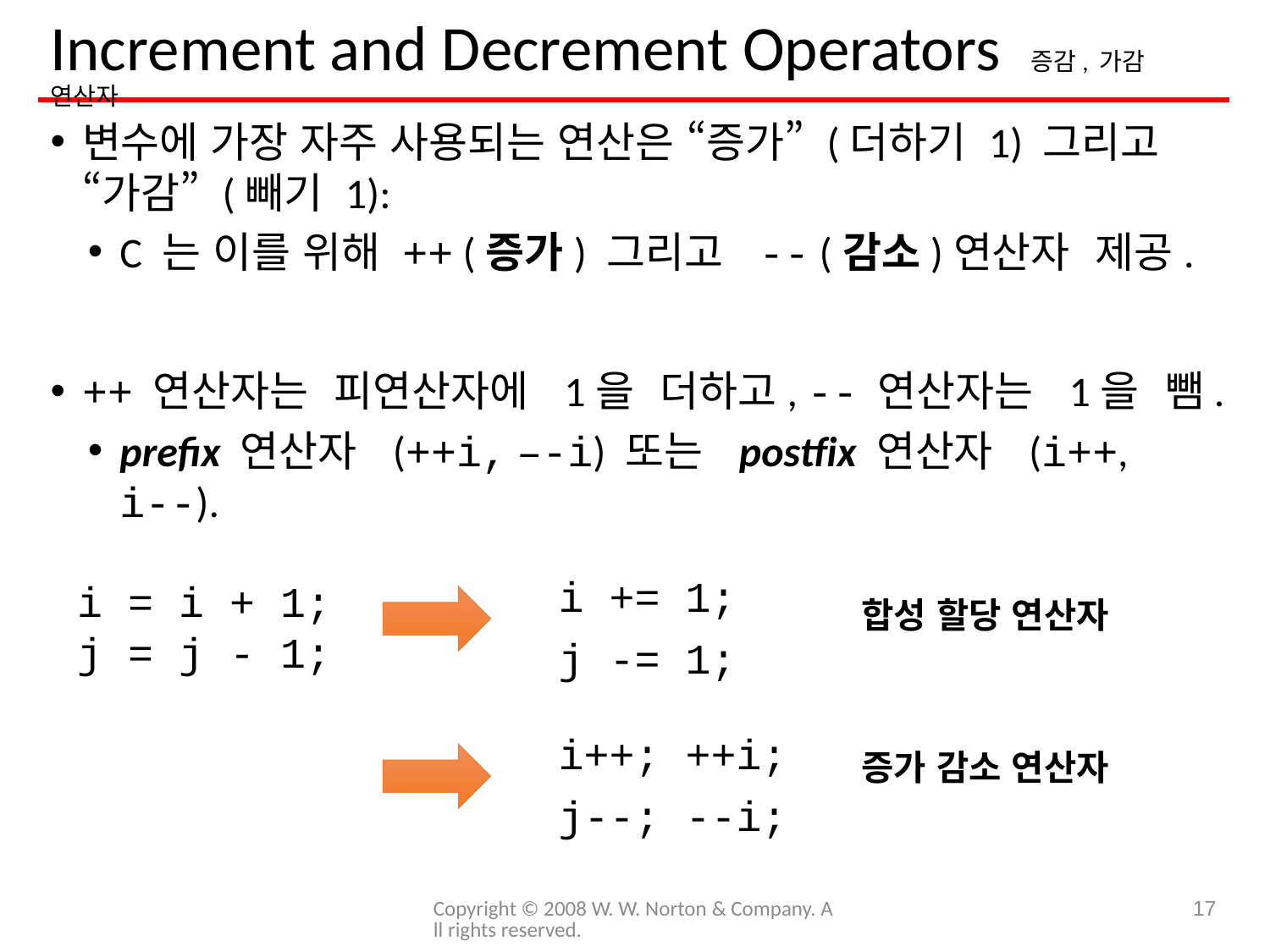

# Increment and Decrement Operators 증감, 가감 연산자
변수에 가장 자주 사용되는 연산은 “증가” (더하기 1) 그리고 “가감” (빼기 1):
C 는 이를 위해 ++ (증가) 그리고 -- (감소)연산자 제공.

++ 연산자는 피연산자에 1을 더하고, -- 연산자는 1을 뺌.
prefix 연산자 (++i, –-i) 또는 postfix 연산자 (i++, i--).
i += 1;
j -= 1;
i = i + 1;
j = j - 1;

합성 할당 연산자
i++; ++i;
j--; --i;
증가 감소 연산자

Copyright © 2008 W. W. Norton & Company. All rights reserved.
17